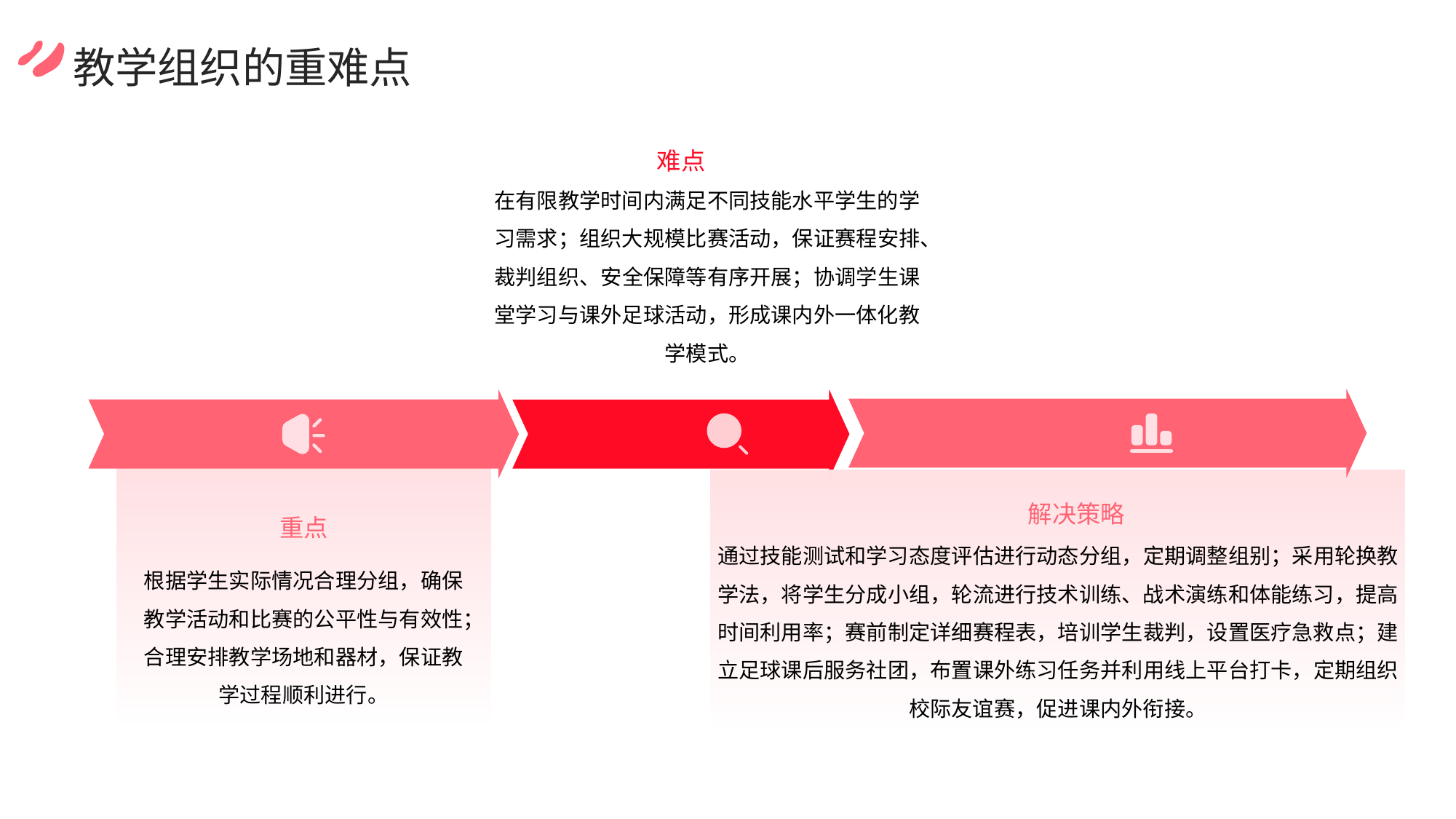

教学组织的重难点

难点
在有限教学时间内满足不同技能水平学生的学习需求；组织大规模比赛活动，保证赛程安排、裁判组织、安全保障等有序开展；协调学生课堂学习与课外足球活动，形成课内外一体化教学模式。

解决策略

重点

通过技能测试和学习态度评估进行动态分组，定期调整组别；采用轮换教学法，将学生分成小组，轮流进行技术训练、战术演练和体能练习，提高时间利用率；赛前制定详细赛程表，培训学生裁判，设置医疗急救点；建立足球课后服务社团，布置课外练习任务并利用线上平台打卡，定期组织校际友谊赛，促进课内外衔接。
根据学生实际情况合理分组，确保教学活动和比赛的公平性与有效性；合理安排教学场地和器材，保证教学过程顺利进行。